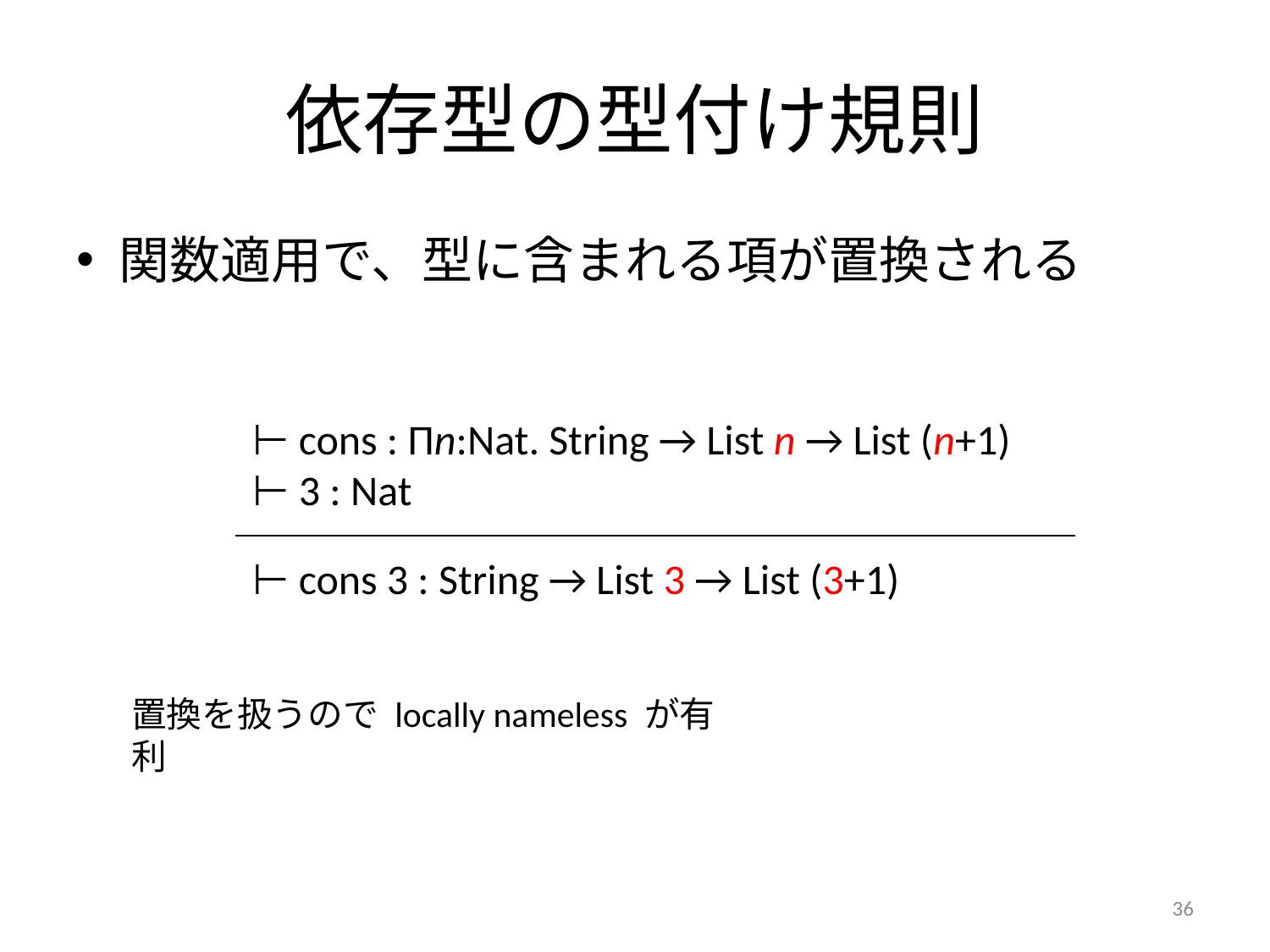

# 依存型の型付け規則
関数適用で、型に含まれる項が置換される
⊢ cons : Πn:Nat. String → List n → List (n+1)
⊢ 3 : Nat

⊢ cons 3 : String → List 3 → List (3+1)
置換を扱うので locally nameless が有利
36